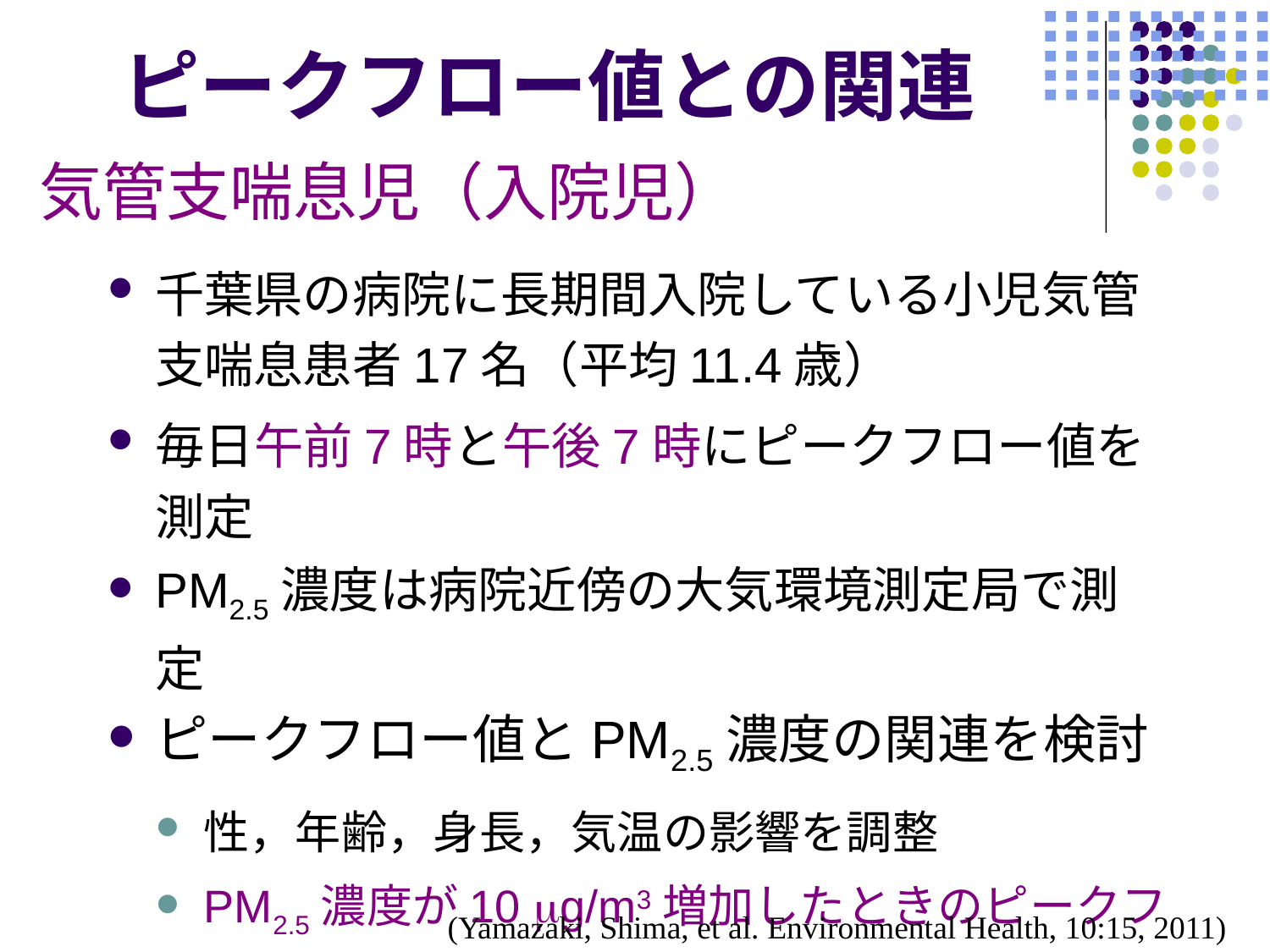

# ピークフロー値との関連
気管支喘息児（入院児）
千葉県の病院に長期間入院している小児気管支喘息患者17名（平均11.4歳）
毎日午前7時と午後7時にピークフロー値を測定
PM2.5濃度は病院近傍の大気環境測定局で測定
ピークフロー値とPM2.5濃度の関連を検討
性，年齢，身長，気温の影響を調整
PM2.5濃度が10 μg/m3増加したときのピークフロー値の変化量で示した。
(Yamazaki, Shima, et al. Environmental Health, 10:15, 2011)